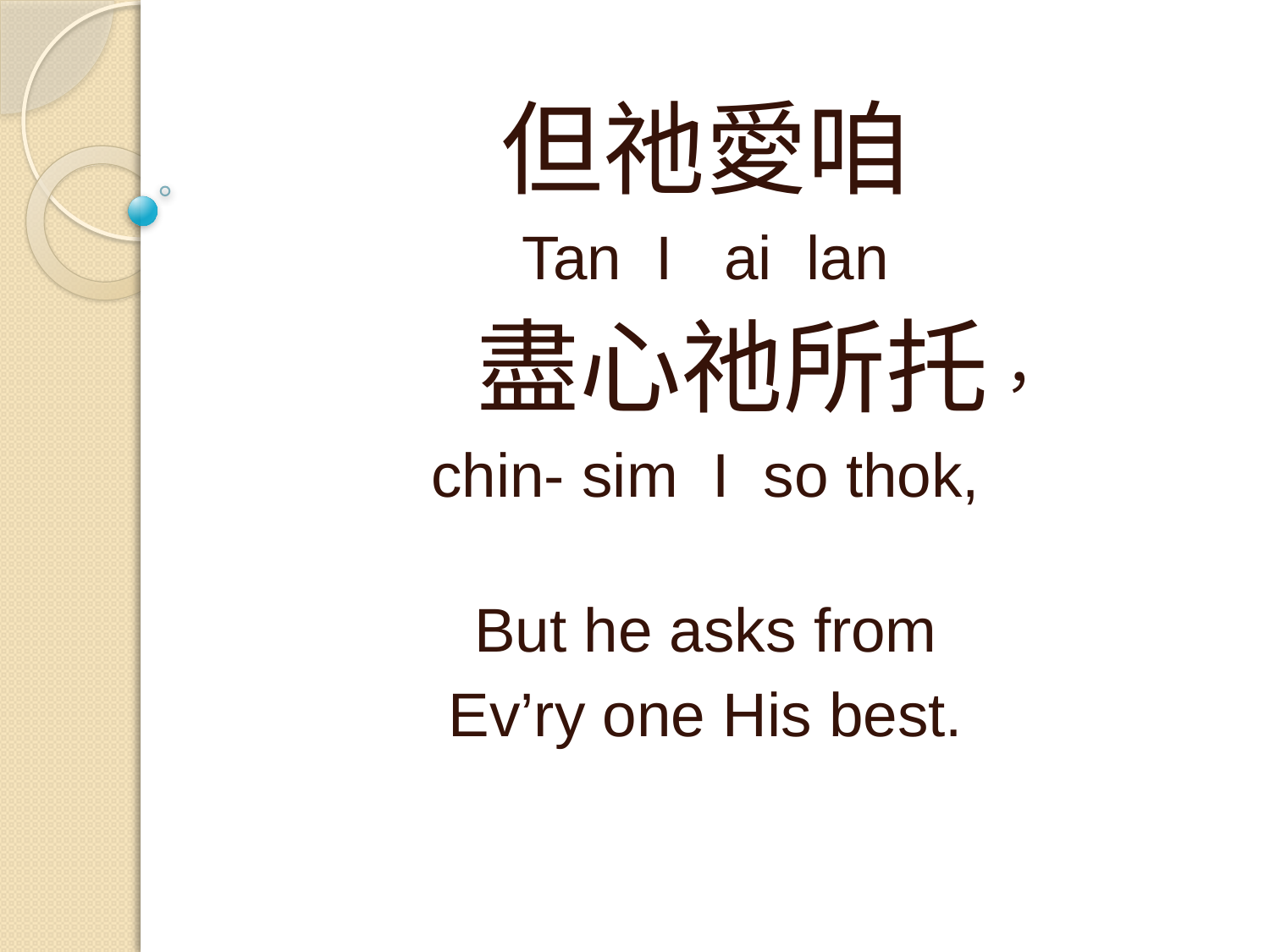

但祂愛咱
Tan  I   ai  lan
    盡心祂所托，
chin- sim  I  so thok,

But he asks from
Ev’ry one His best.